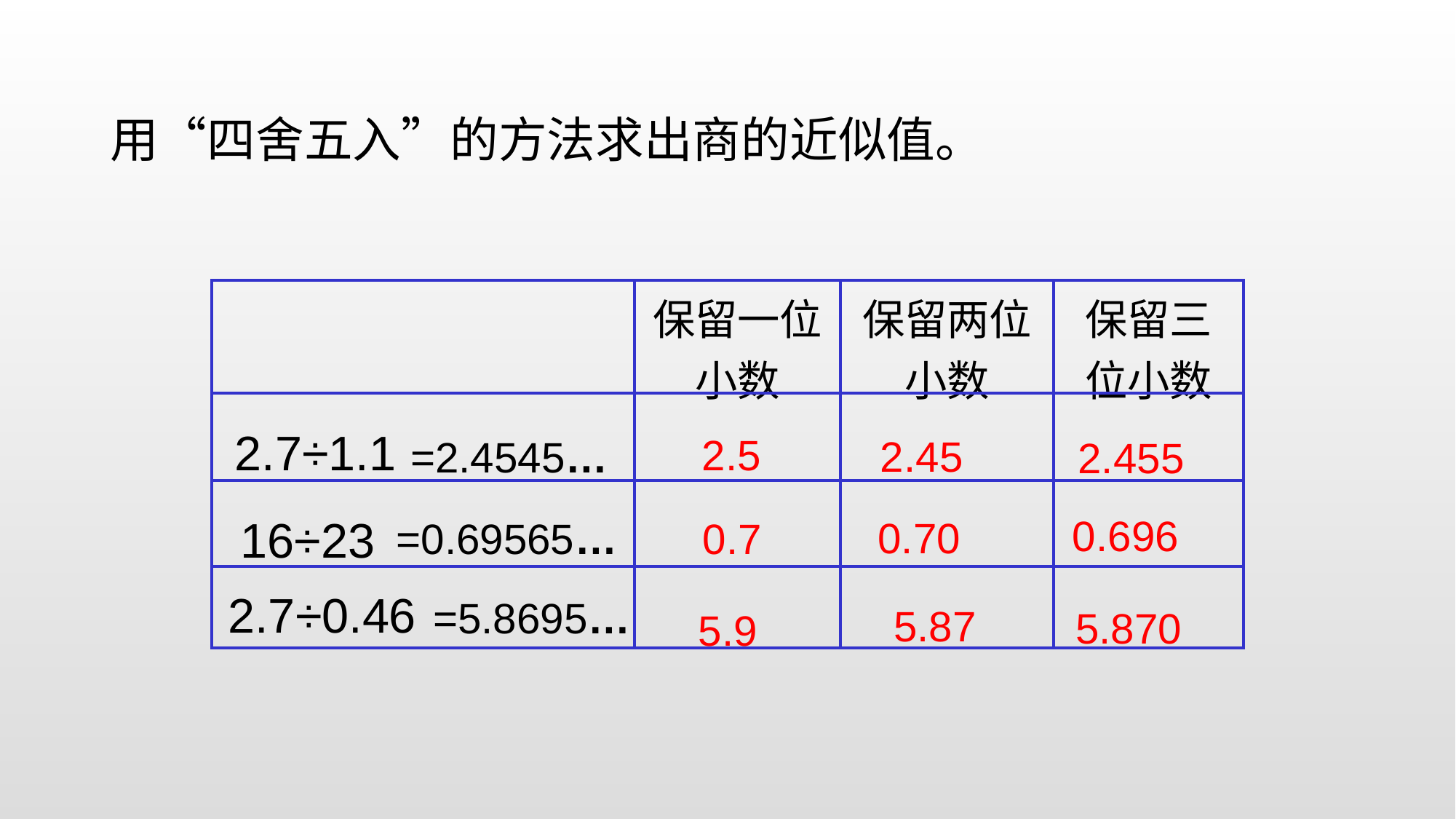

用“四舍五入”的方法求出商的近似值。
|  | 保留一位小数 | 保留两位小数 | 保留三位小数 |
| --- | --- | --- | --- |
|  |  |  |  |
|  |  |  |  |
|  |  |  |  |
2.7÷1.1
2.5
2.45
=2.4545…
2.455
0.696
0.70
0.7
16÷23
=0.69565…
2.7÷0.46
=5.8695…
5.87
5.870
5.9